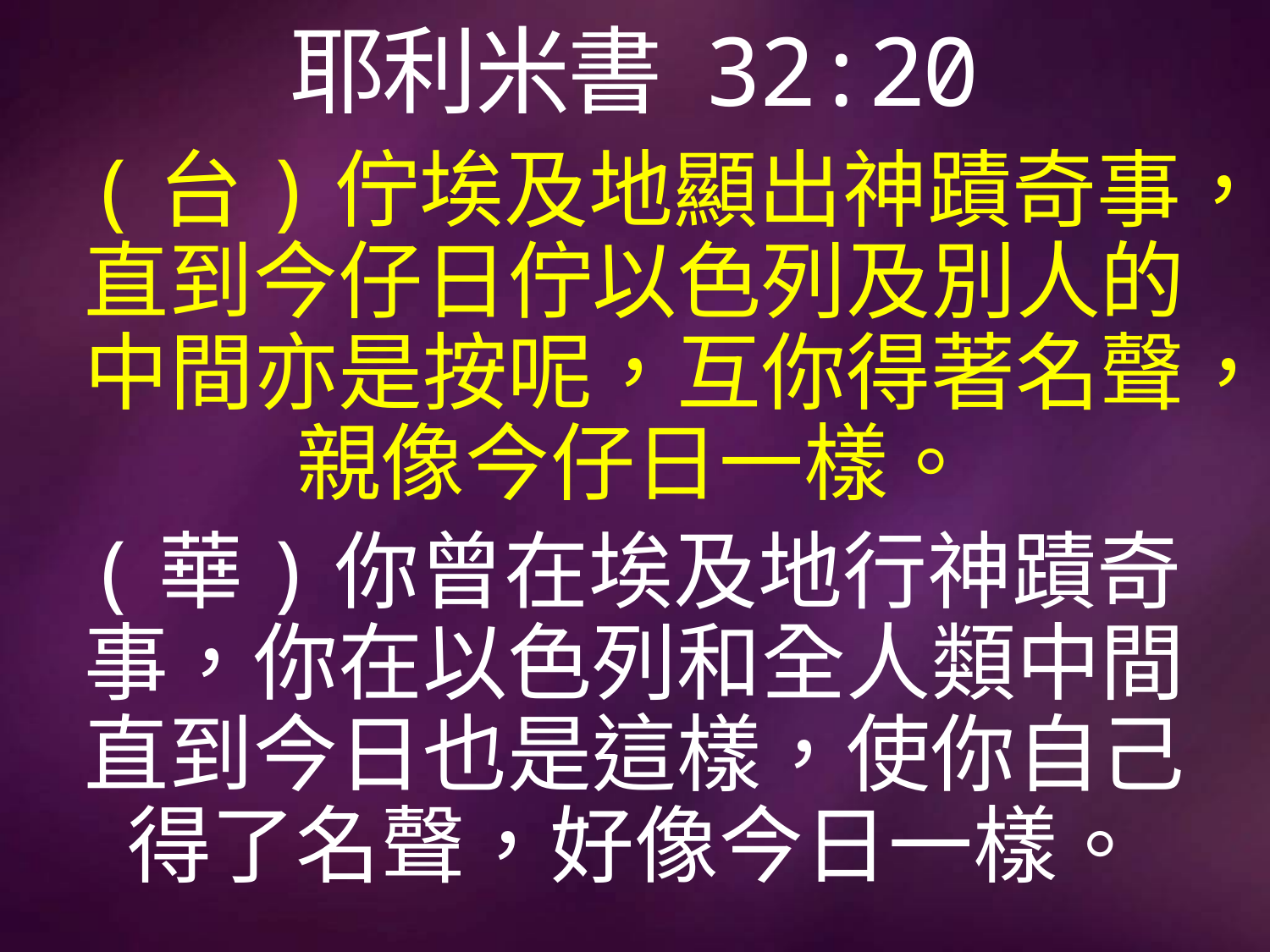

# 耶利米書 32:20
(台)佇埃及地顯出神蹟奇事，直到今仔日佇以色列及別人的中間亦是按呢，互你得著名聲，親像今仔日一樣。
(華)你曾在埃及地行神蹟奇事，你在以色列和全人類中間直到今日也是這樣，使你自己得了名聲，好像今日一樣。